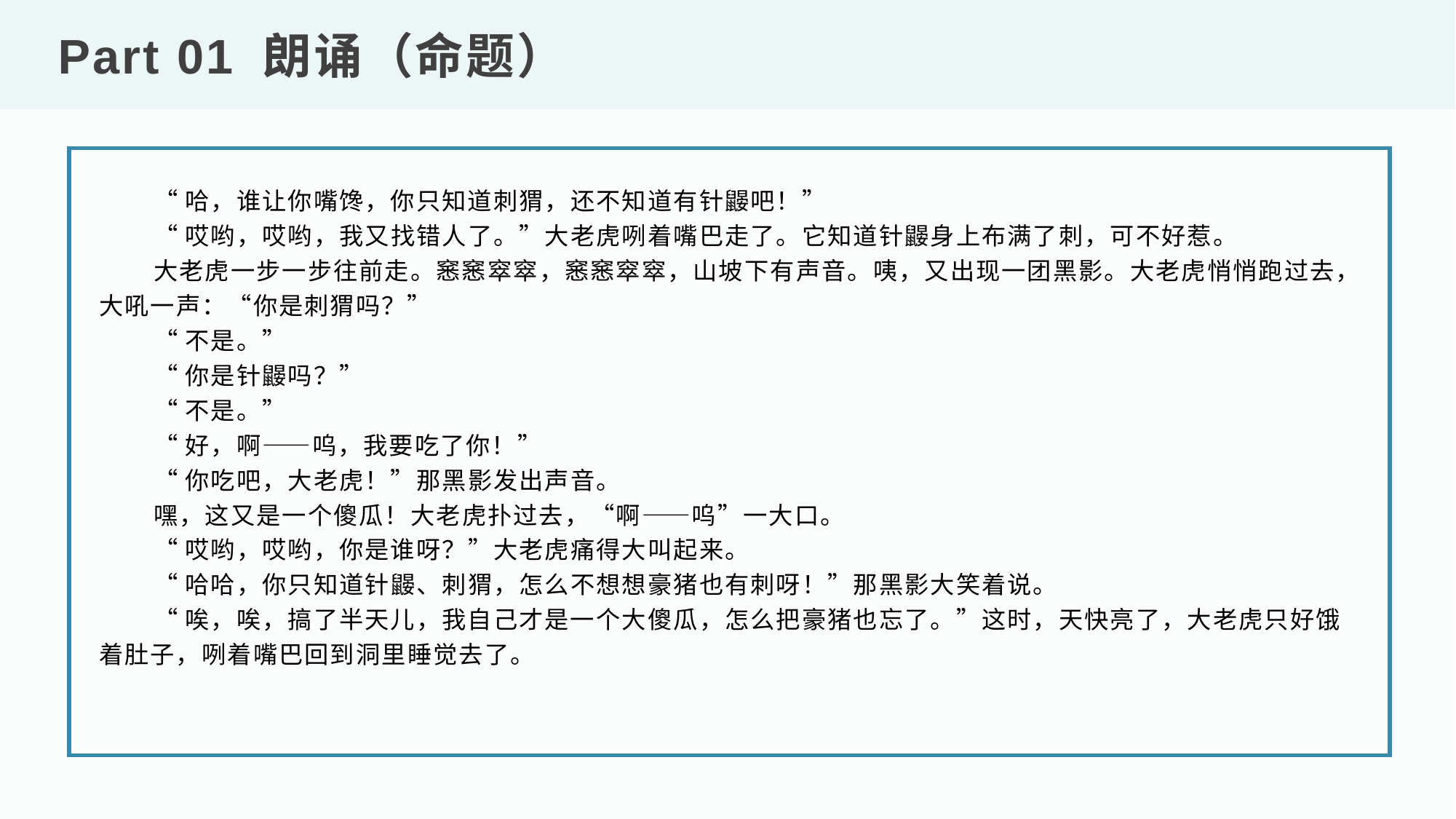

Part 01 朗诵（命题）

“哈，谁让你嘴馋，你只知道刺猬，还不知道有针鼹吧！”
“哎哟，哎哟，我又找错人了。”大老虎咧着嘴巴走了。它知道针鼹身上布满了刺，可不好惹。
大老虎一步一步往前走。窸窸窣窣，窸窸窣窣，山坡下有声音。咦，又出现一团黑影。大老虎悄悄跑过去，大吼一声：“你是刺猬吗？”
“不是。”
“你是针鼹吗？”
“不是。”
“好，啊——呜，我要吃了你！”
“你吃吧，大老虎！”那黑影发出声音。
嘿，这又是一个傻瓜！大老虎扑过去，“啊——呜”一大口。
“哎哟，哎哟，你是谁呀？”大老虎痛得大叫起来。
“哈哈，你只知道针鼹、刺猬，怎么不想想豪猪也有刺呀！”那黑影大笑着说。
“唉，唉，搞了半天儿，我自己才是一个大傻瓜，怎么把豪猪也忘了。”这时，天快亮了，大老虎只好饿着肚子，咧着嘴巴回到洞里睡觉去了。